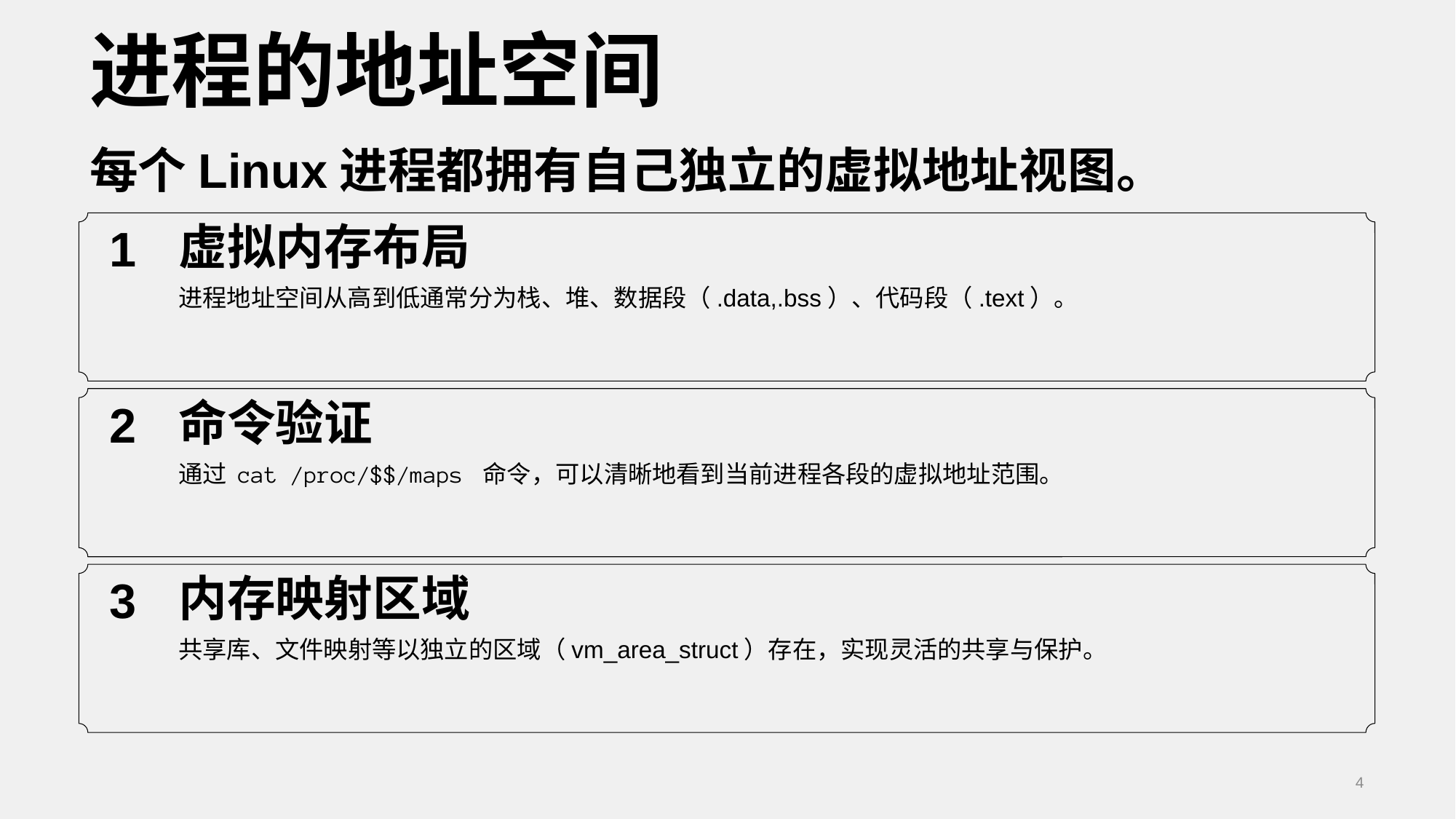

进程的地址空间
每个Linux进程都拥有自己独立的虚拟地址视图。

1
虚拟内存布局
进程地址空间从高到低通常分为栈、堆、数据段（.data,.bss）、代码段（.text）。

2
命令验证
通过 cat /proc/$$/maps 命令，可以清晰地看到当前进程各段的虚拟地址范围。

3
内存映射区域
共享库、文件映射等以独立的区域（vm_area_struct）存在，实现灵活的共享与保护。
4